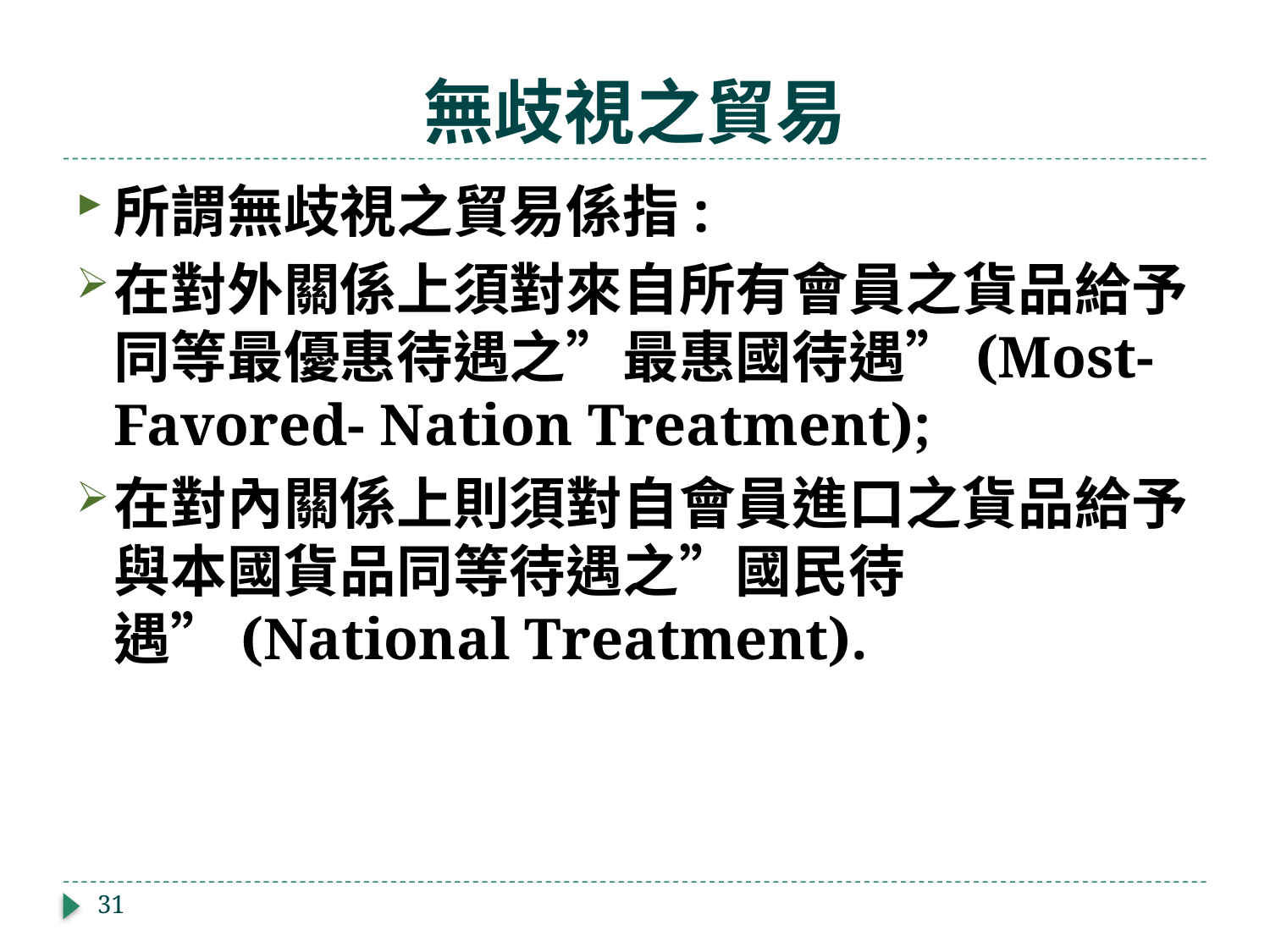

# 無歧視之貿易
所謂無歧視之貿易係指:
在對外關係上須對來自所有會員之貨品給予同等最優惠待遇之”最惠國待遇”(Most-Favored- Nation Treatment);
在對內關係上則須對自會員進口之貨品給予與本國貨品同等待遇之”國民待遇”(National Treatment).
31